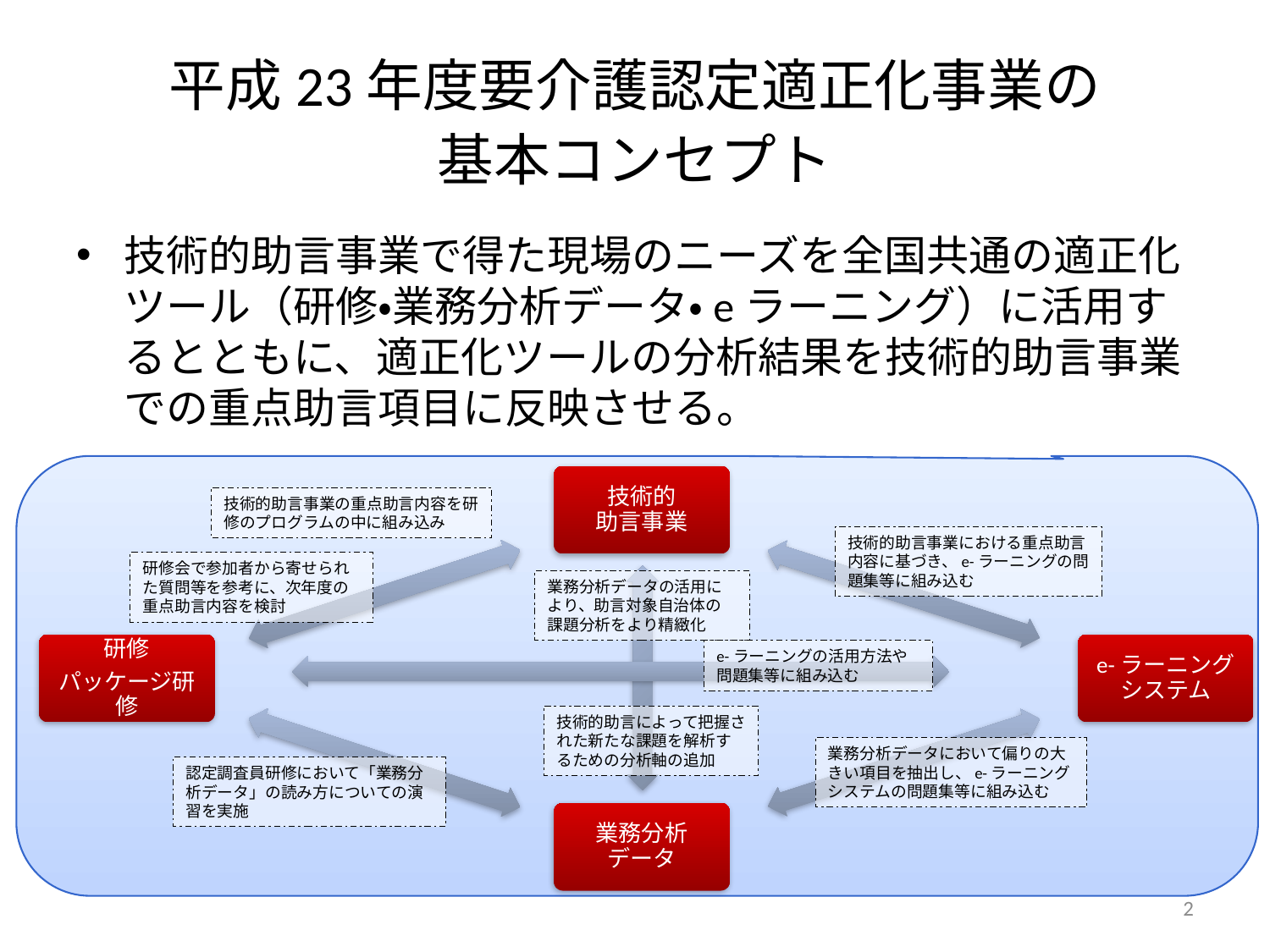

# 平成23年度要介護認定適正化事業の 基本コンセプト
技術的助言事業で得た現場のニーズを全国共通の適正化ツール（研修・業務分析データ・eラーニング）に活用するとともに、適正化ツールの分析結果を技術的助言事業での重点助言項目に反映させる。

技術的
助言事業

e-ラーニング
システム

業務分析
データ

研修
パッケージ研修

技術的助言事業の重点助言内容を研修のプログラムの中に組み込み
技術的助言事業における重点助言内容に基づき、e-ラーニングの問題集等に組み込む
研修会で参加者から寄せられた質問等を参考に、次年度の重点助言内容を検討
業務分析データの活用により、助言対象自治体の課題分析をより精緻化
e-ラーニングの活用方法や問題集等に組み込む

技術的助言によって把握された新たな課題を解析するための分析軸の追加
業務分析データにおいて偏りの大きい項目を抽出し、e-ラーニングシステムの問題集等に組み込む
認定調査員研修において「業務分析データ」の読み方についての演習を実施
2